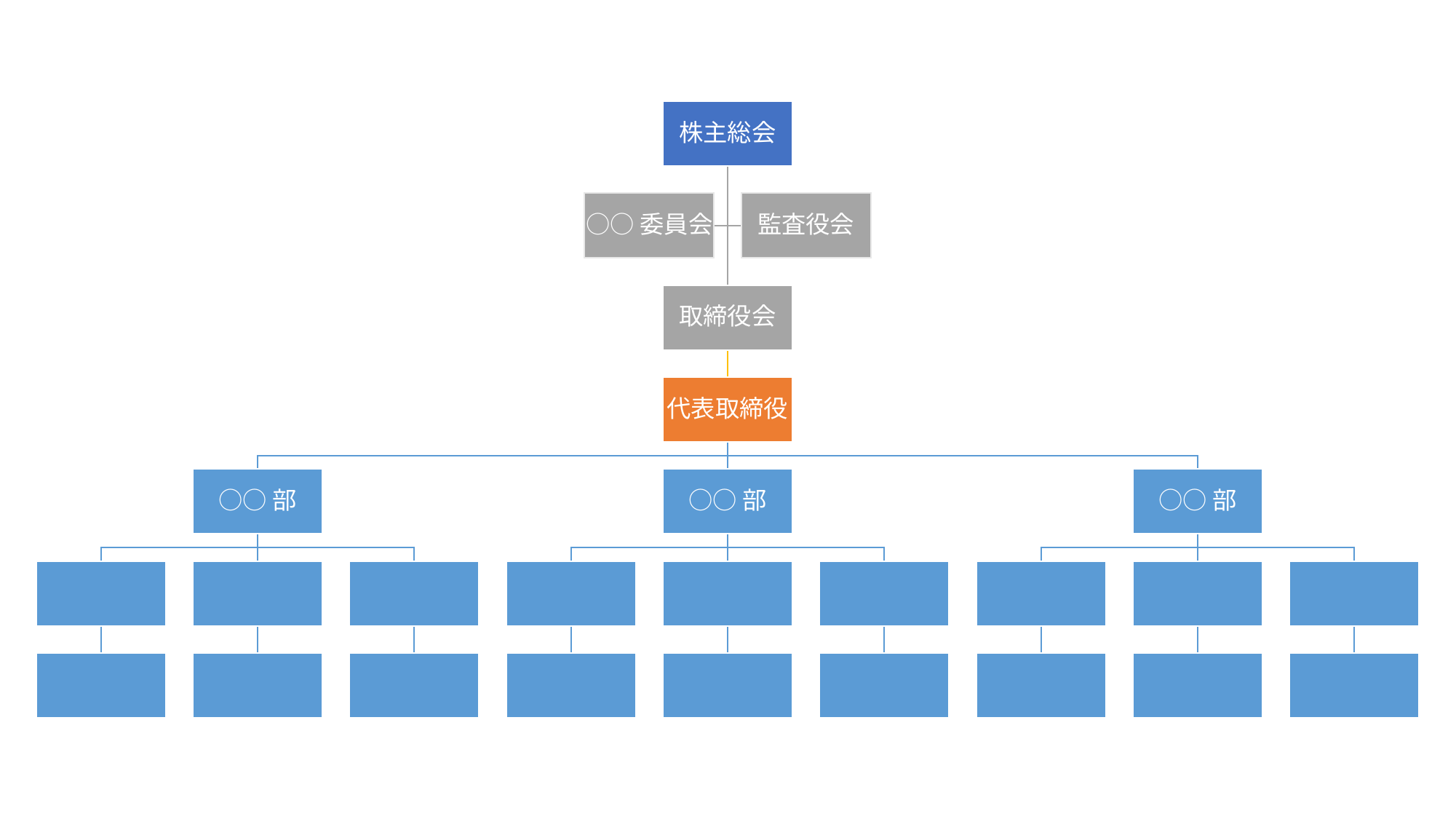

株主総会
取締役会
代表取締役
○○部

○○部

○○部

監査役会
○○委員会